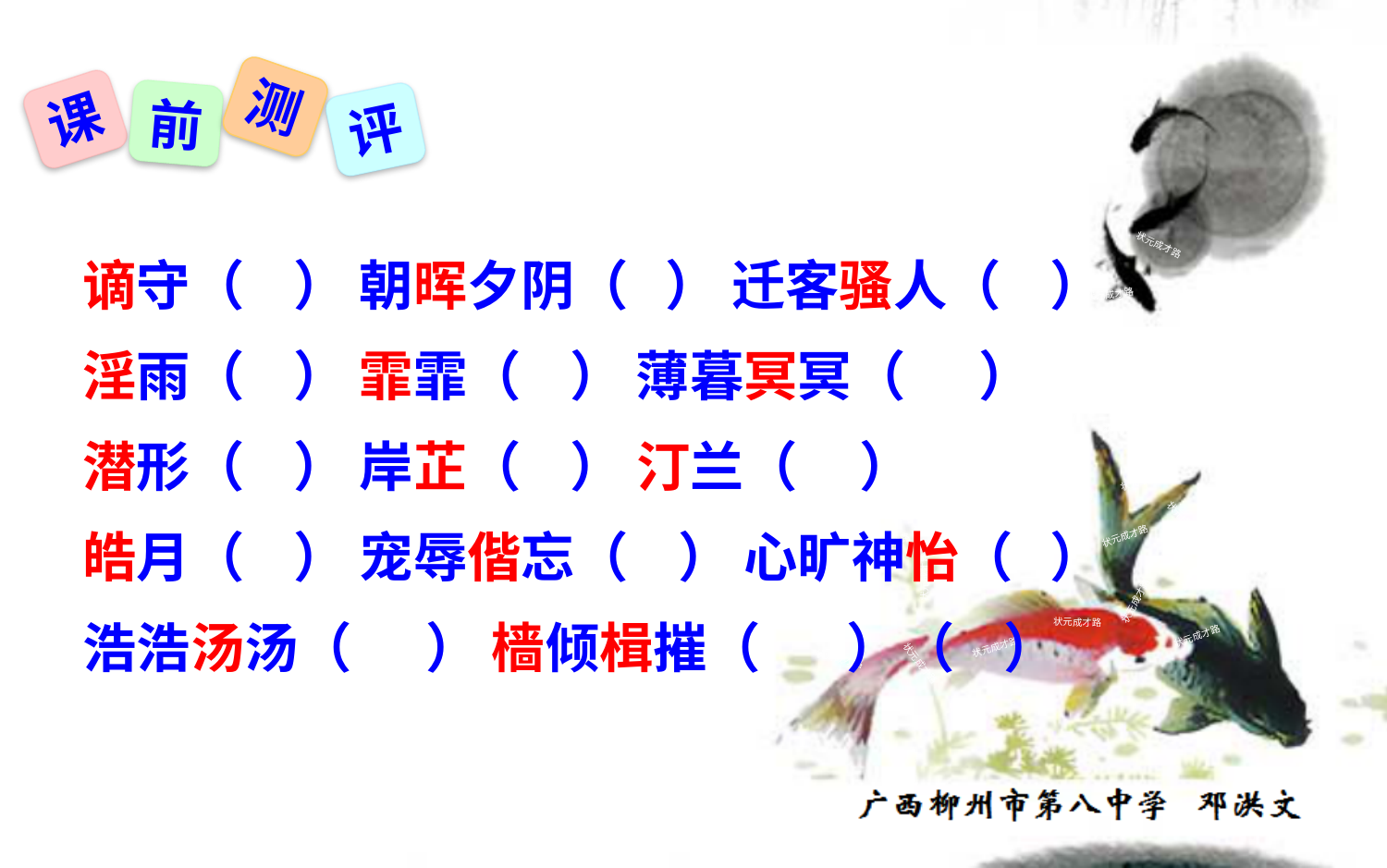

测
课
前
评
状元成才路
状元成才路
谪守（    ） 朝晖夕阴（   ） 迁客骚人（    ）
淫雨（    ） 霏霏（    ） 薄暮冥冥（      ）
潜形（    ） 岸芷（    ） 汀兰（     ）
皓月（    ） 宠辱偕忘（    ） 心旷神怡（   ）
浩浩汤汤（      ） 樯倾楫摧（       ）（    ）
状元成才路
状元成才路
状元成才路
状元成才路
状元成才路
状元成才路
状元成才路
状元成才路
状元成才路
状元成才路
状元成才路
状元成才路
状元成才路
状元成才路
状元成才路
状元成才路
状元成才路
状元成才路
状元成才路
状元成才路
状元成才路
状元成才路
状元成才路
状元成才路
状元成才路
状元成才路
状元成才路
状元成才路
状元成才路
状元成才路
状元成才路
状元成才路
状元成才路
状元成才路
状元成才路
状元成才路
状元成才路
状元成才路
状元成才路
状元成才路
状元成才路
状元成才路
状元成才路
状元成才路
状元成才路
状元成才路
状元成才路
状元成才路
状元成才路
状元成才路
状元成才路
状元成才路
状元成才路
状元成才路
状元成才路
状元成才路
状元成才路
状元成才路
状元成才路
状元成才路
状元成才路
状元成才路
状元成才路
状元成才路
状元成才路
状元成才路
状元成才路
状元成才路
状元成才路
状元成才路
状元成才路
状元成才路
状元成才路
状元成才路
状元成才路
状元成才路
状元成才路
状元成才路
状元成才路
状元成才路
状元成才路
状元成才路
状元成才路
状元成才路
状元成才路
状元成才路
状元成才路
状元成才路
状元成才路
状元成才路
状元成才路
状元成才路
状元成才路
状元成才路
状元成才路
状元成才路
状元成才路
状元成才路